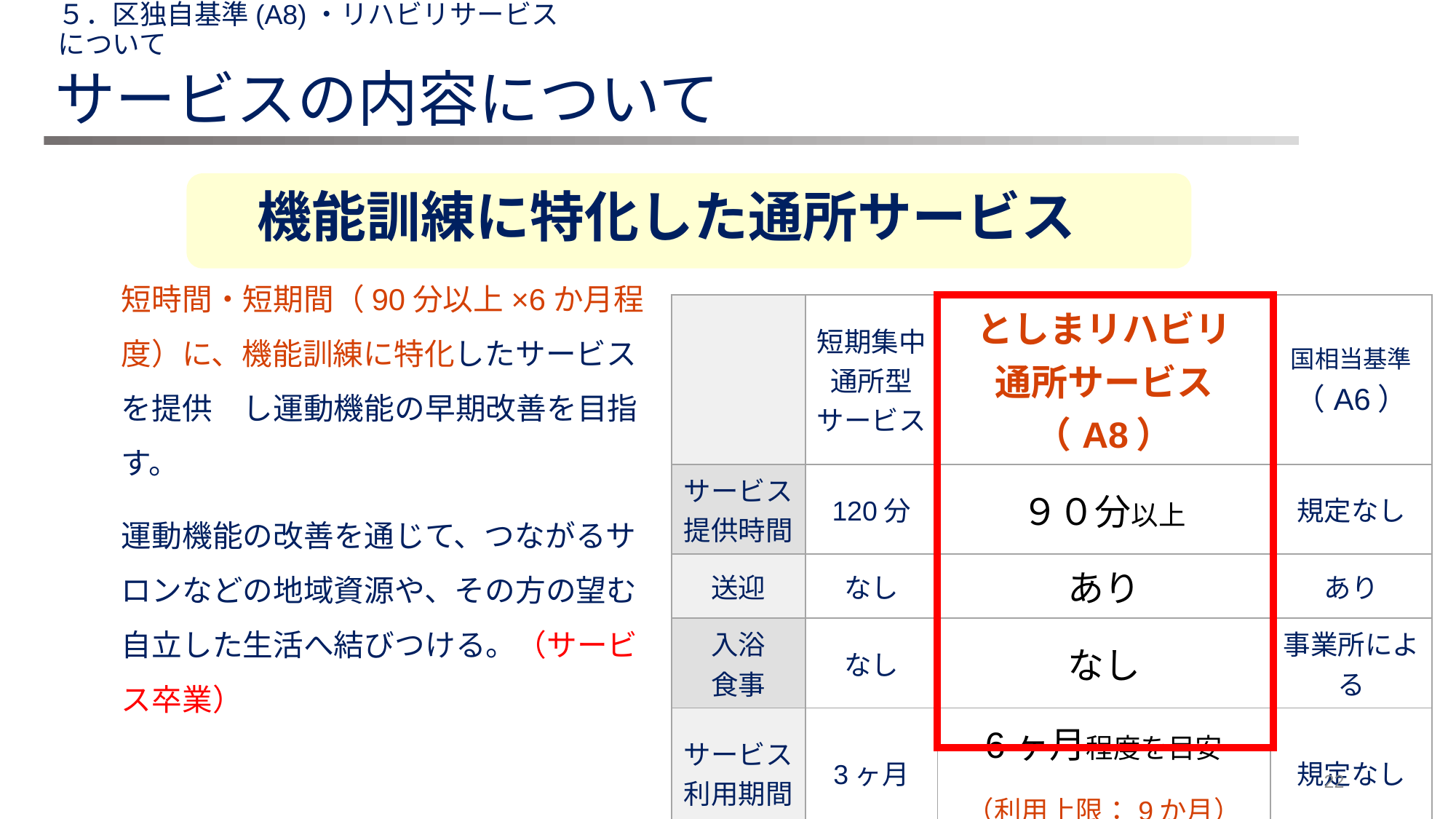

５．区独自基準(A8)・リハビリサービスについて
サービスの内容について

 機能訓練に特化した通所サービス

|  | 短期集中 通所型サービス | としまリハビリ 通所サービス（A8） | 国相当基準 （A6） |
| --- | --- | --- | --- |
| サービス 提供時間 | 120分 | ９０分以上 | 規定なし |
| 送迎 | なし | あり | あり |
| 入浴 食事 | なし | なし | 事業所による |
| サービス 利用期間 | 3ヶ月 | 6ヶ月程度を目安 （利用上限：9か月） | 規定なし |

短時間・短期間（90分以上×6か月程度）に、機能訓練に特化したサービスを提供　し運動機能の早期改善を目指す。
運動機能の改善を通じて、つながるサロンなどの地域資源や、その方の望む自立した生活へ結びつける。（サービス卒業）
22